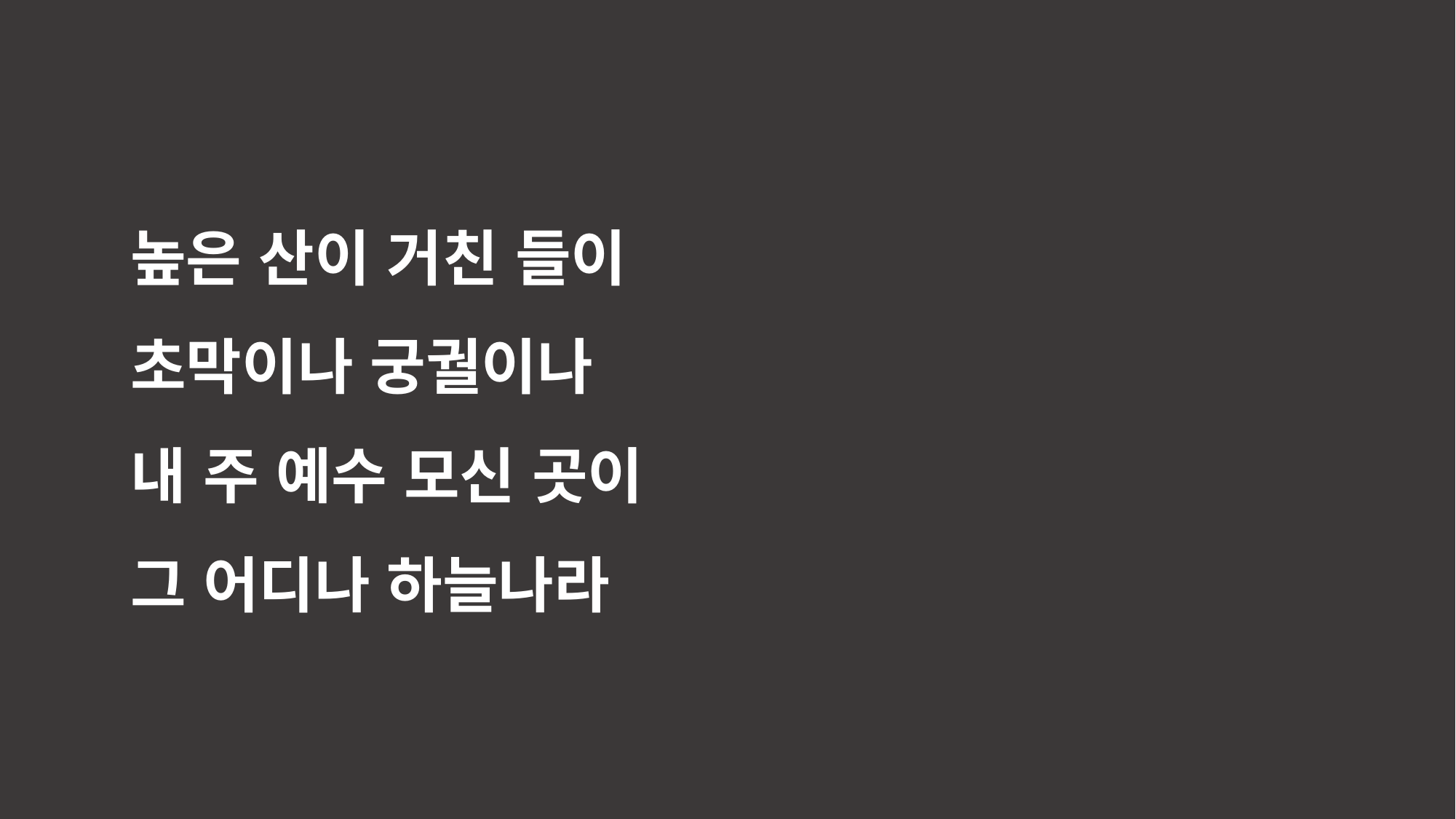

높은 산이 거친 들이
초막이나 궁궐이나
내 주 예수 모신 곳이
그 어디나 하늘나라